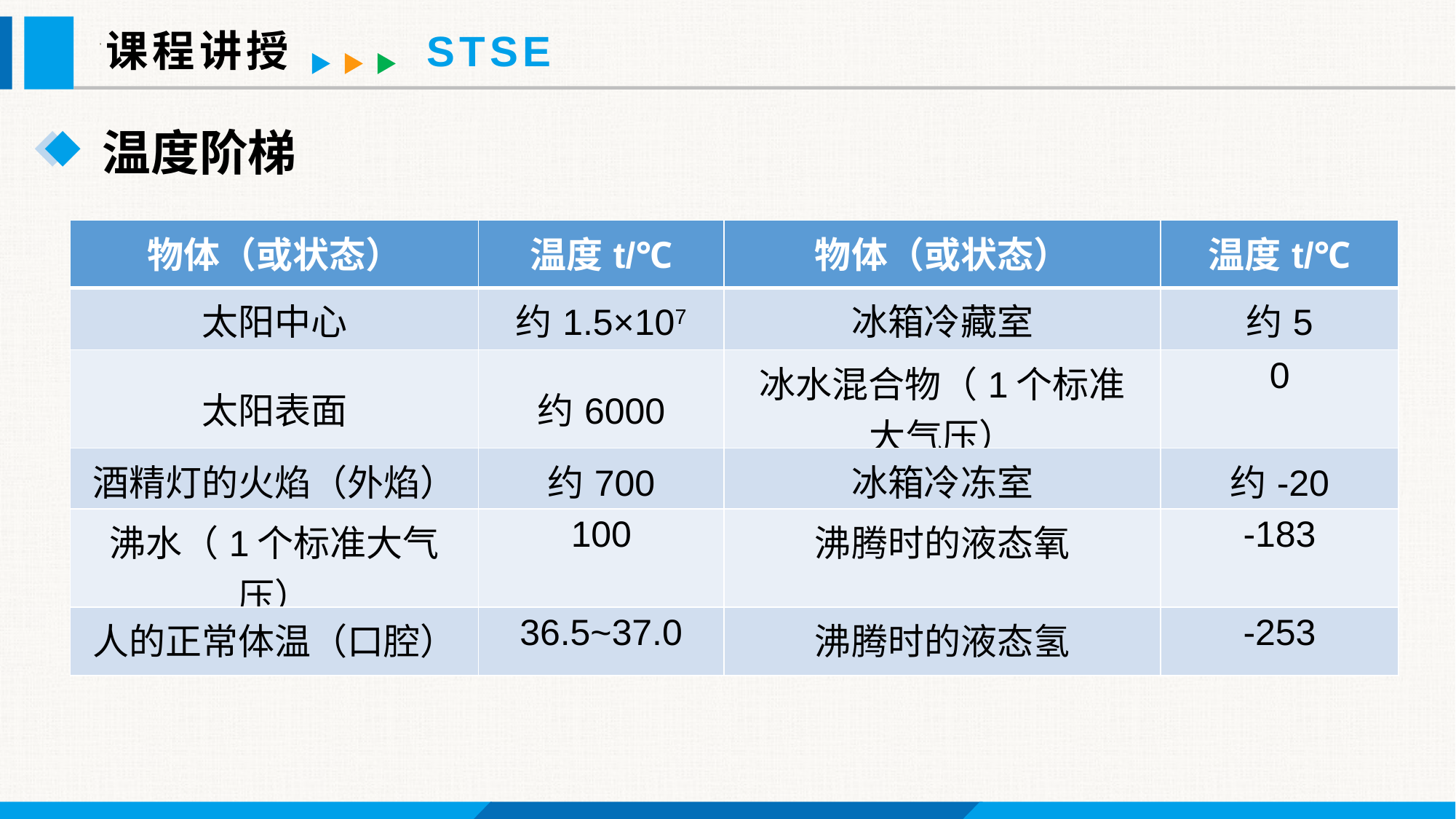

课程讲授
STSE

温度阶梯

| 物体（或状态） | 温度t/℃ | 物体（或状态） | 温度t/℃ |
| --- | --- | --- | --- |
| 太阳中心 | 约1.5×107 | 冰箱冷藏室 | 约5 |
| 太阳表面 | 约6000 | 冰水混合物（1个标准 大气压） | 0 |
| 酒精灯的火焰（外焰） | 约700 | 冰箱冷冻室 | 约-20 |
| 沸水（1个标准大气压） | 100 | 沸腾时的液态氧 | -183 |
| 人的正常体温（口腔） | 36.5~37.0 | 沸腾时的液态氢 | -253 |